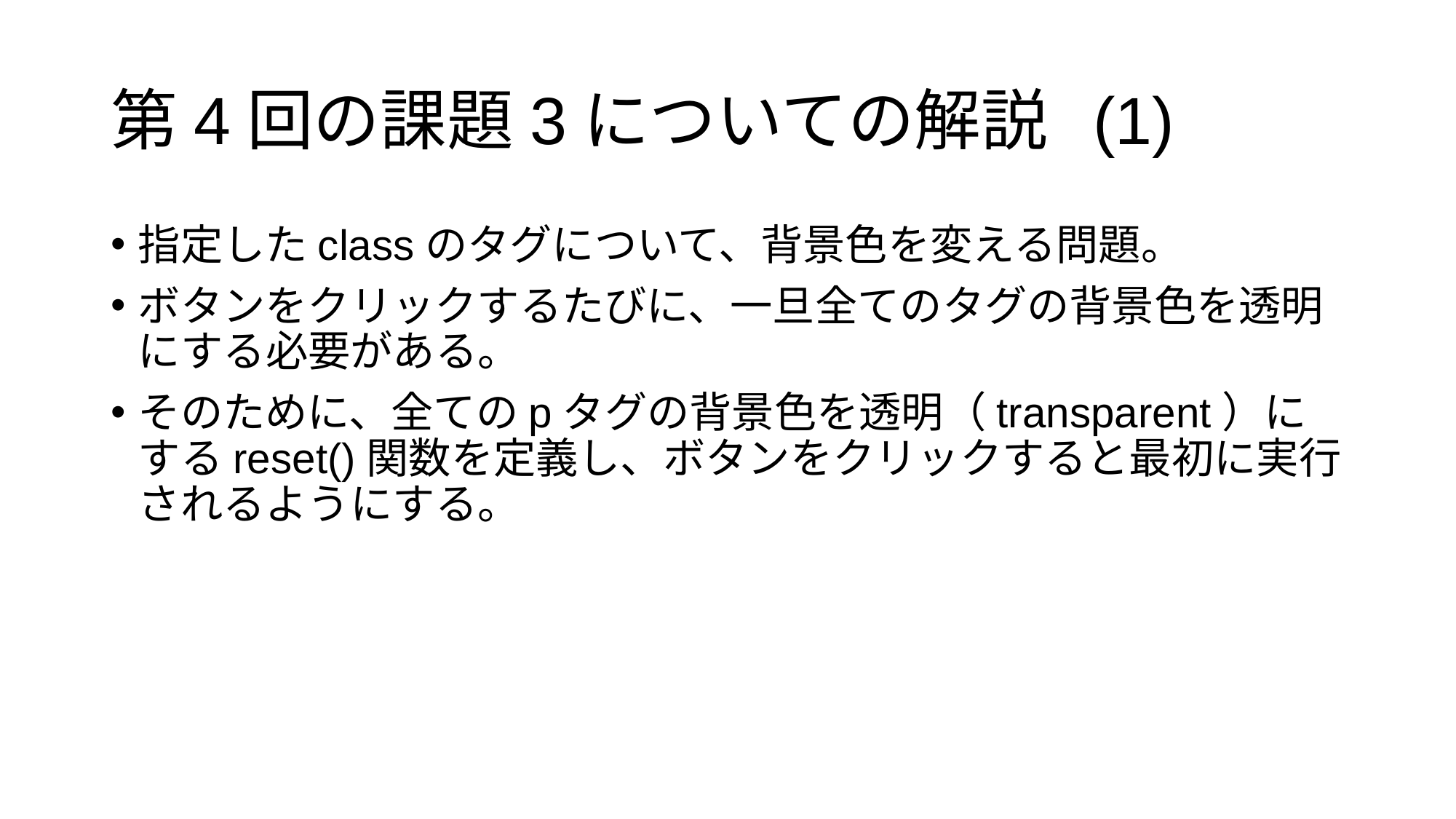

# 第4回の課題3についての解説	(1)
指定したclassのタグについて、背景色を変える問題。
ボタンをクリックするたびに、一旦全てのタグの背景色を透明にする必要がある。
そのために、全てのpタグの背景色を透明（transparent）にするreset()関数を定義し、ボタンをクリックすると最初に実行されるようにする。